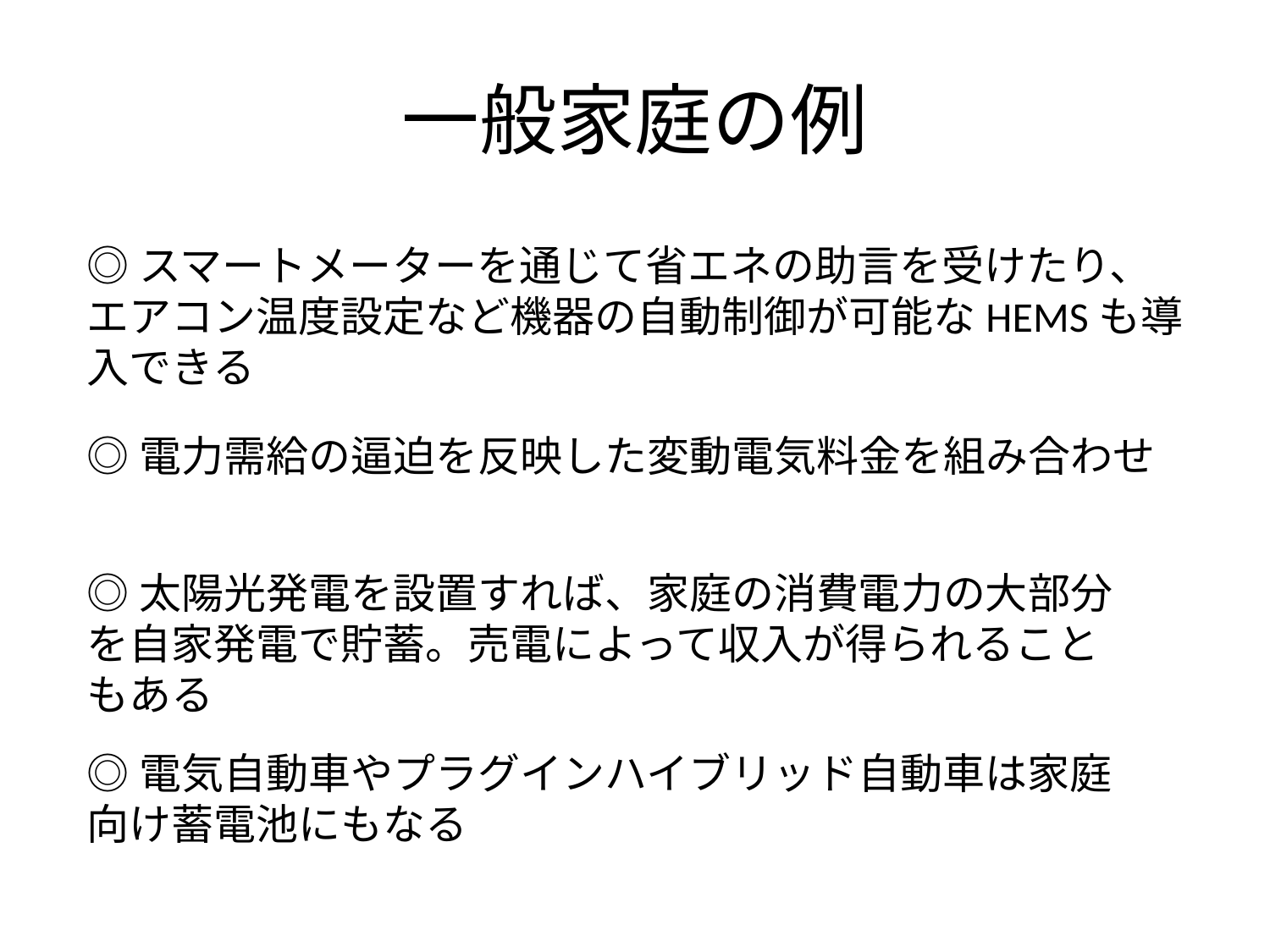

# 一般家庭の例
◎スマートメーターを通じて省エネの助言を受けたり、エアコン温度設定など機器の自動制御が可能なHEMSも導入できる
◎電力需給の逼迫を反映した変動電気料金を組み合わせ
◎太陽光発電を設置すれば、家庭の消費電力の大部分を自家発電で貯蓄。売電によって収入が得られることもある
◎電気自動車やプラグインハイブリッド自動車は家庭向け蓄電池にもなる